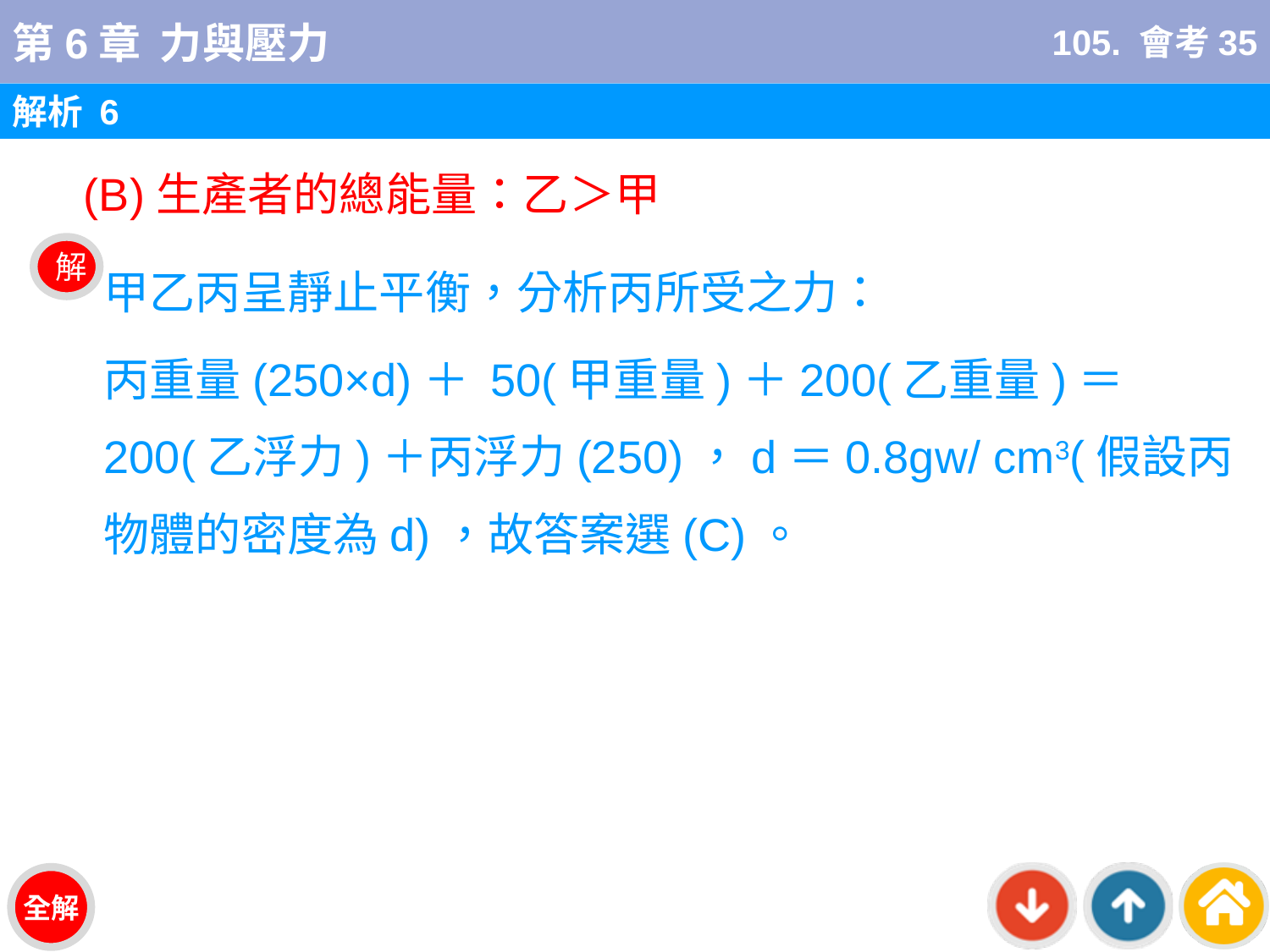

105. 會考35
解析 6
(B)生產者的總能量：乙＞甲
甲乙丙呈靜止平衡，分析丙所受之力：
丙重量(250×d)＋ 50(甲重量)＋200(乙重量)＝ 200(乙浮力)＋丙浮力(250)，d＝0.8gw/ cm3(假設丙物體的密度為d)，故答案選(C)。
解
全解